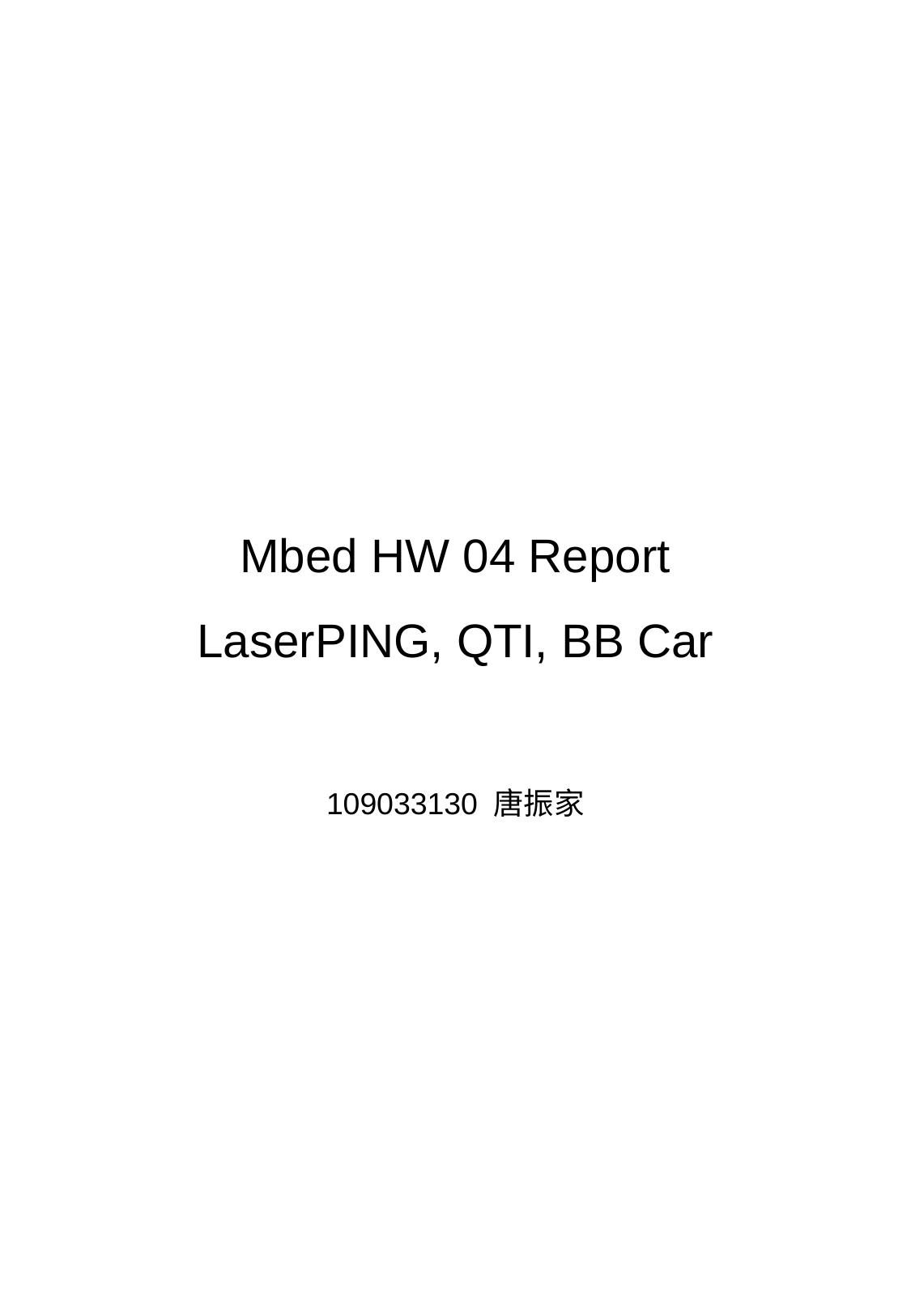

# Mbed HW 04 Report LaserPING, QTI, BB Car
109033130 唐振家